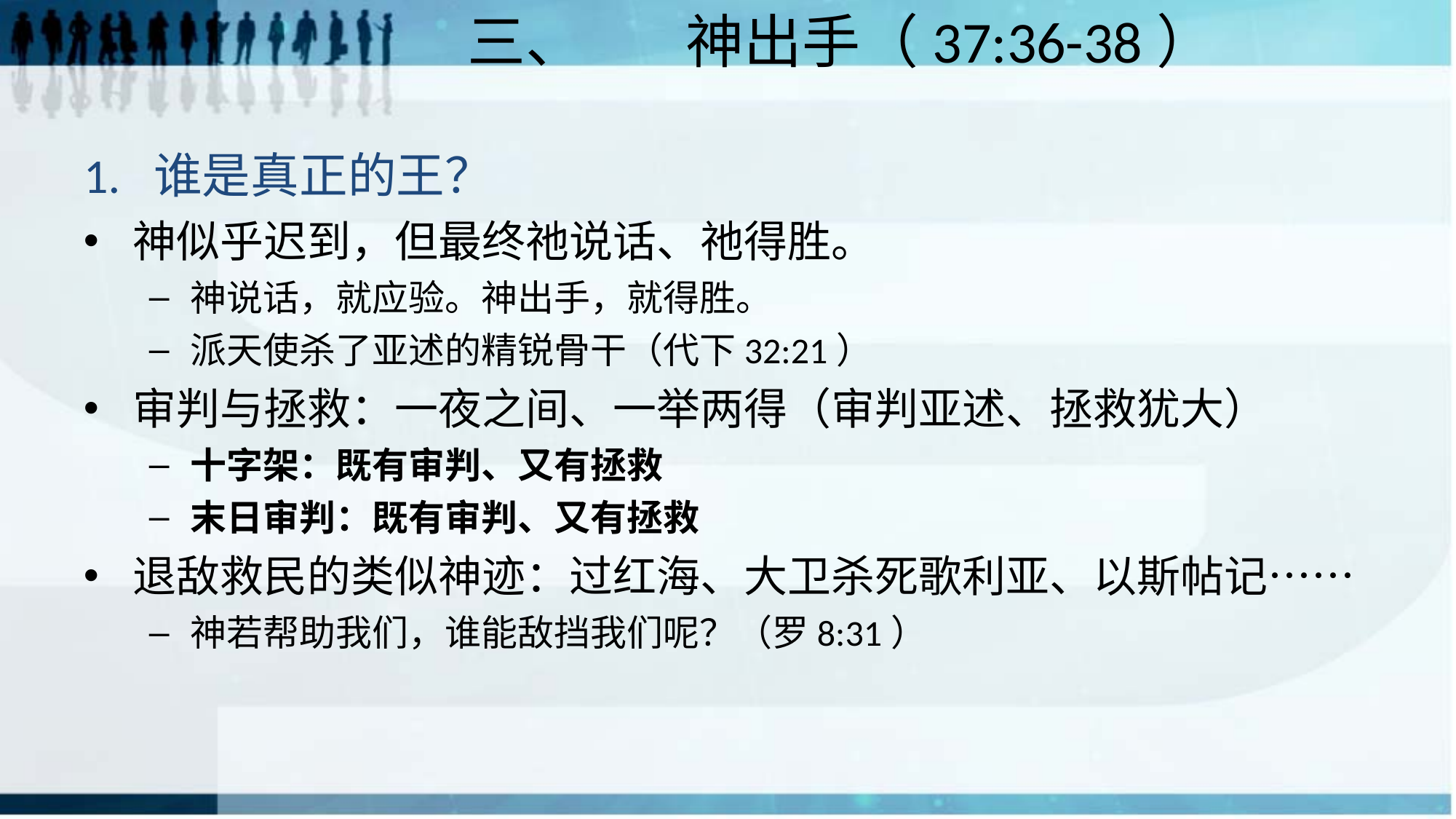

# 三、	神出手（37:36-38）
1.  谁是真正的王？
神似乎迟到，但最终祂说话、祂得胜。
神说话，就应验。神出手，就得胜。
派天使杀了亚述的精锐骨干（代下32:21）
审判与拯救：一夜之间、一举两得（审判亚述、拯救犹大）
十字架：既有审判、又有拯救
末日审判：既有审判、又有拯救
退敌救民的类似神迹：过红海、大卫杀死歌利亚、以斯帖记……
神若帮助我们，谁能敌挡我们呢？（罗8:31）